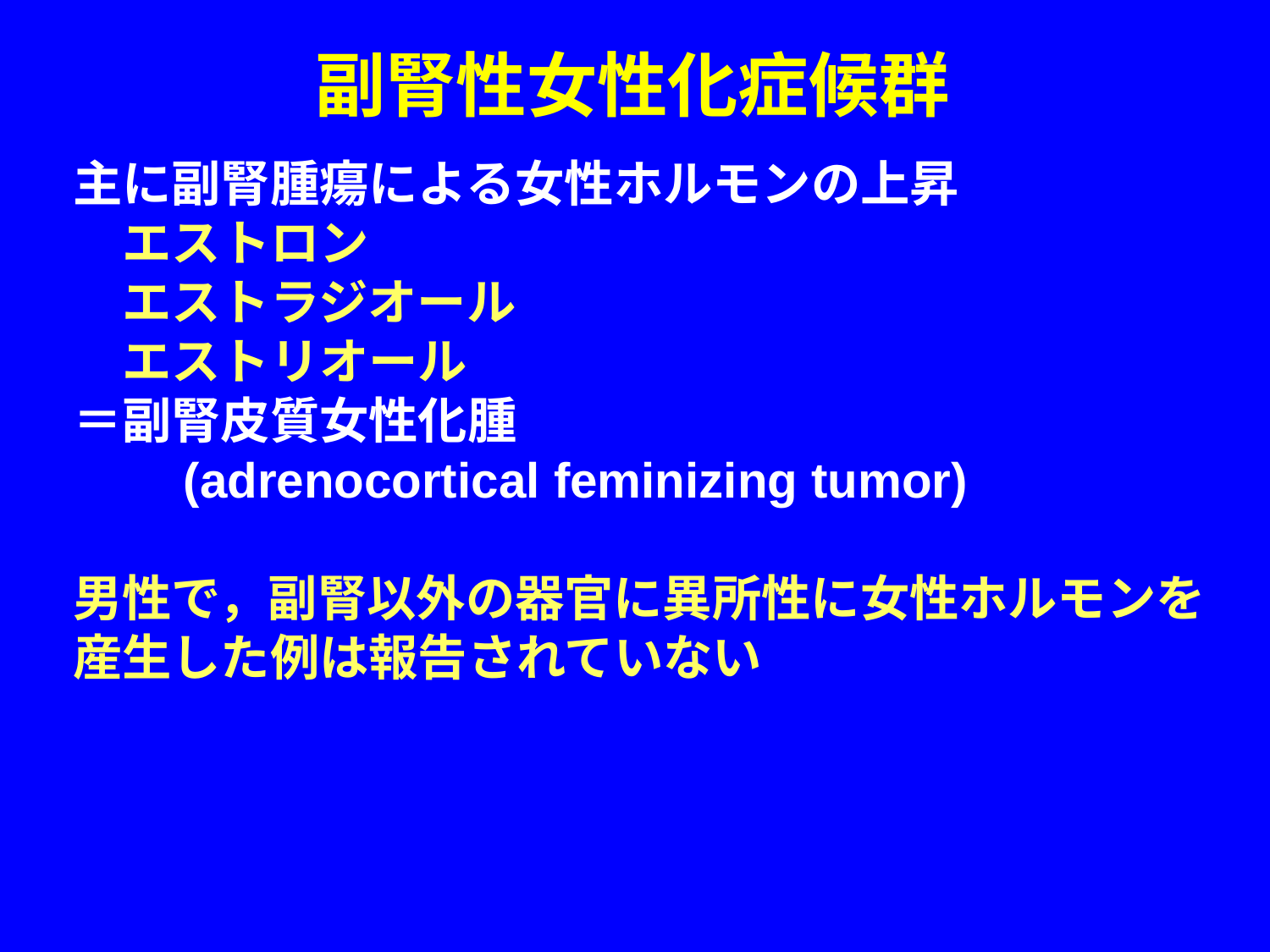

# 副腎性女性化症候群
主に副腎腫瘍による女性ホルモンの上昇
　エストロン
　エストラジオール
　エストリオール
＝副腎皮質女性化腫
　　(adrenocortical feminizing tumor)

男性で，副腎以外の器官に異所性に女性ホルモンを産生した例は報告されていない